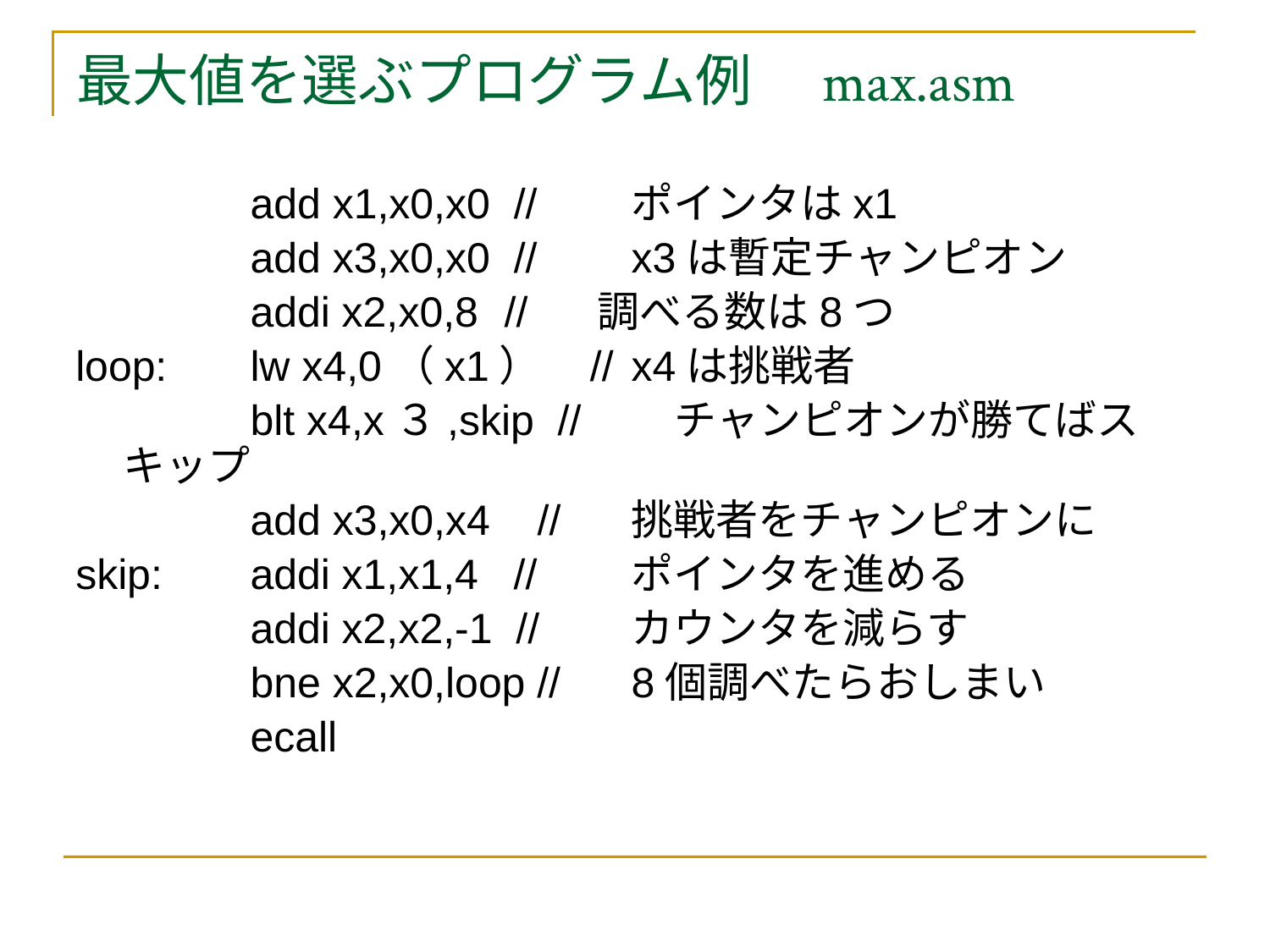

# 最大値を選ぶプログラム例　max.asm
		add x1,x0,x0  //	ポインタはx1
		add x3,x0,x0  //	x3は暫定チャンピオン
		addi x2,x0,8	//     調べる数は8つ
loop:	lw x4,0（x1）    //	x4は挑戦者
		blt x4,x３,skip  //       チャンピオンが勝てばスキップ
		add x3,x0,x4    //	挑戦者をチャンピオンに
skip:	addi x1,x1,4   //	ポインタを進める
		addi x2,x2,-1  //	カウンタを減らす
		bne x2,x0,loop //	8個調べたらおしまい
		ecall